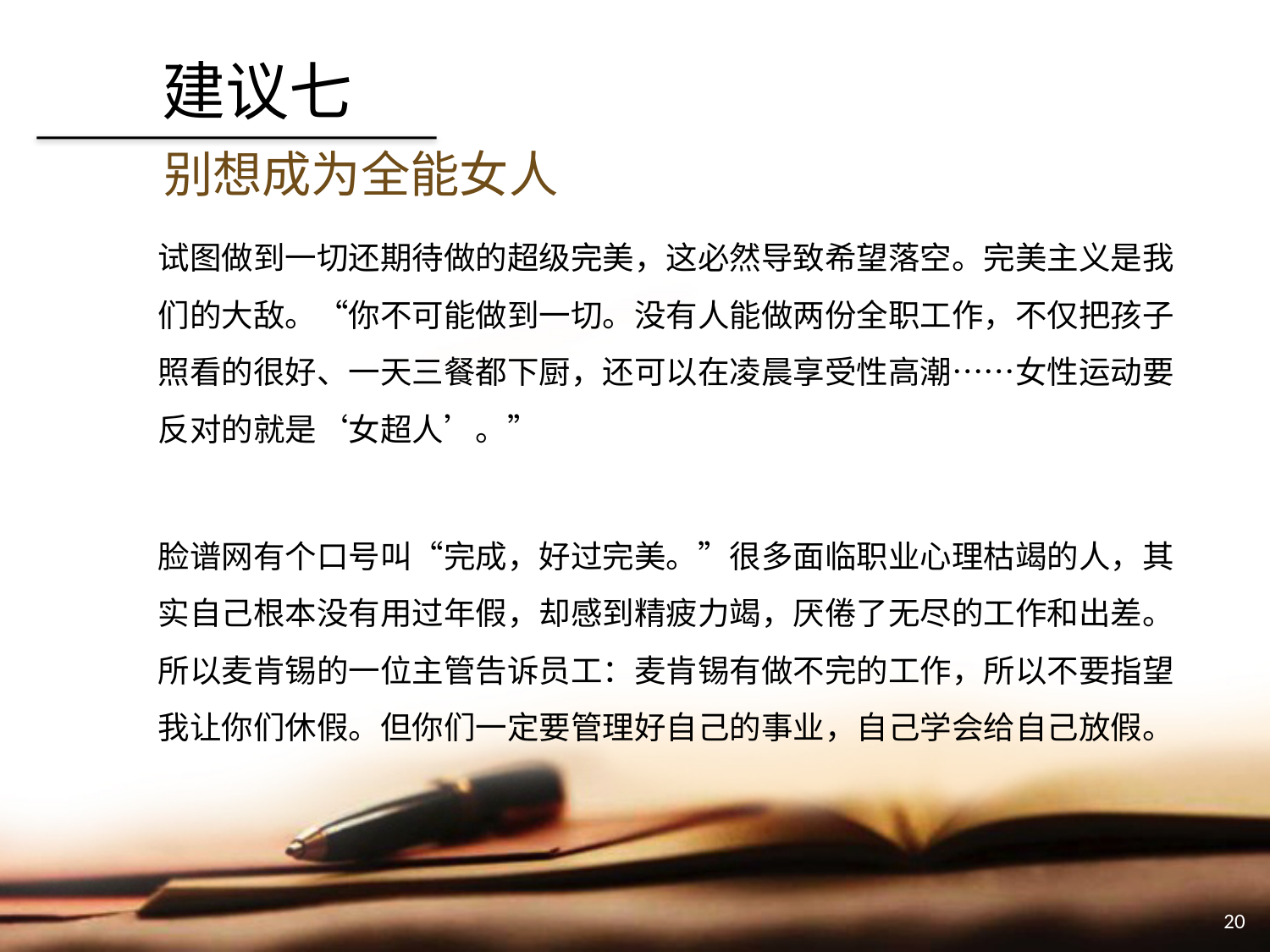

建议七

别想成为全能女人
试图做到一切还期待做的超级完美，这必然导致希望落空。完美主义是我们的大敌。“你不可能做到一切。没有人能做两份全职工作，不仅把孩子照看的很好、一天三餐都下厨，还可以在凌晨享受性高潮……女性运动要反对的就是‘女超人’。”

脸谱网有个口号叫“完成，好过完美。”很多面临职业心理枯竭的人，其实自己根本没有用过年假，却感到精疲力竭，厌倦了无尽的工作和出差。所以麦肯锡的一位主管告诉员工：麦肯锡有做不完的工作，所以不要指望我让你们休假。但你们一定要管理好自己的事业，自己学会给自己放假。